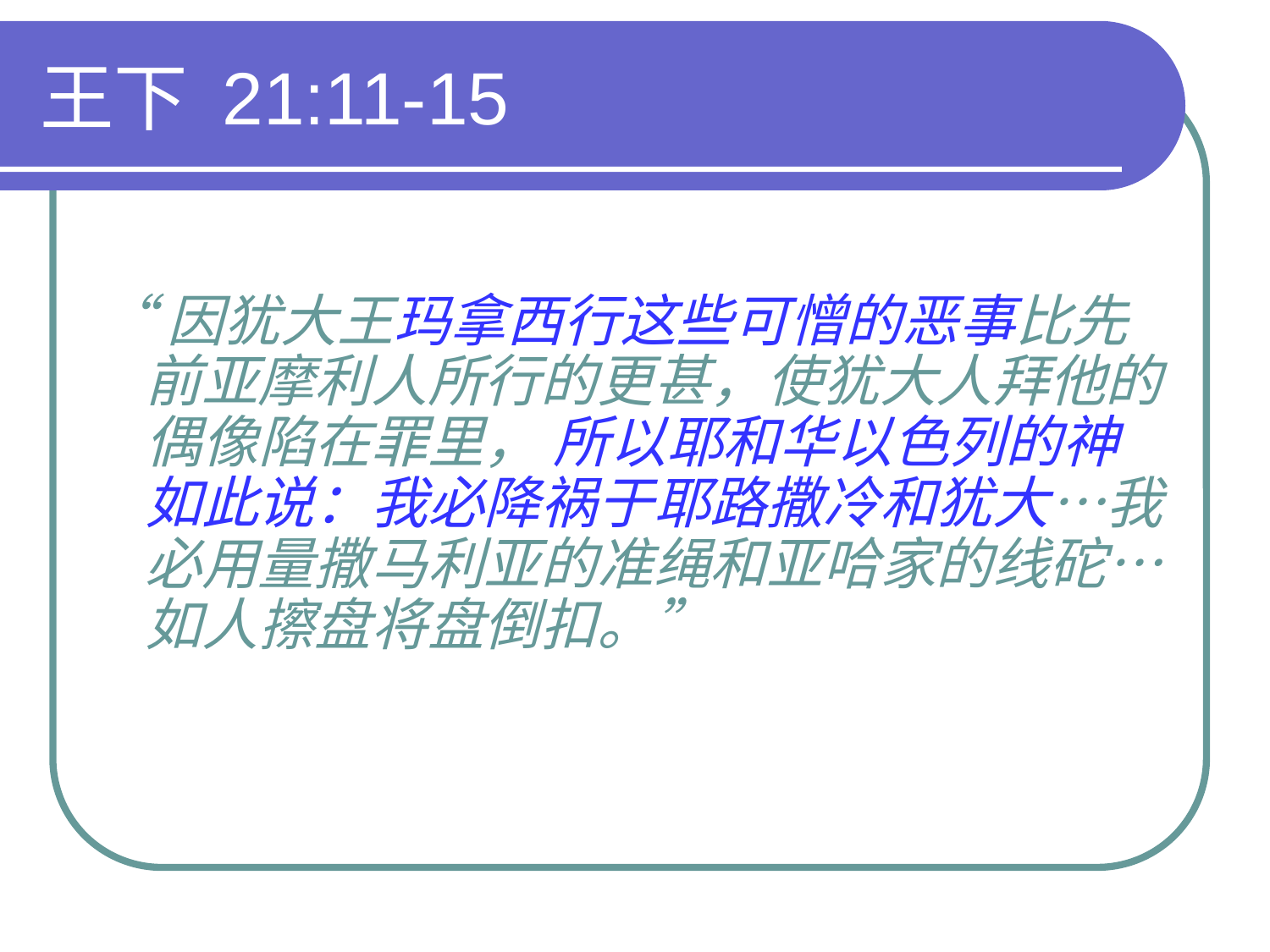

# 王下 21:11-15
“因犹大王玛拿西行这些可憎的恶事比先前亚摩利人所行的更甚，使犹大人拜他的偶像陷在罪里， 所以耶和华以色列的神如此说：我必降祸于耶路撒冷和犹大…我必用量撒马利亚的准绳和亚哈家的线砣…如人擦盘将盘倒扣。”